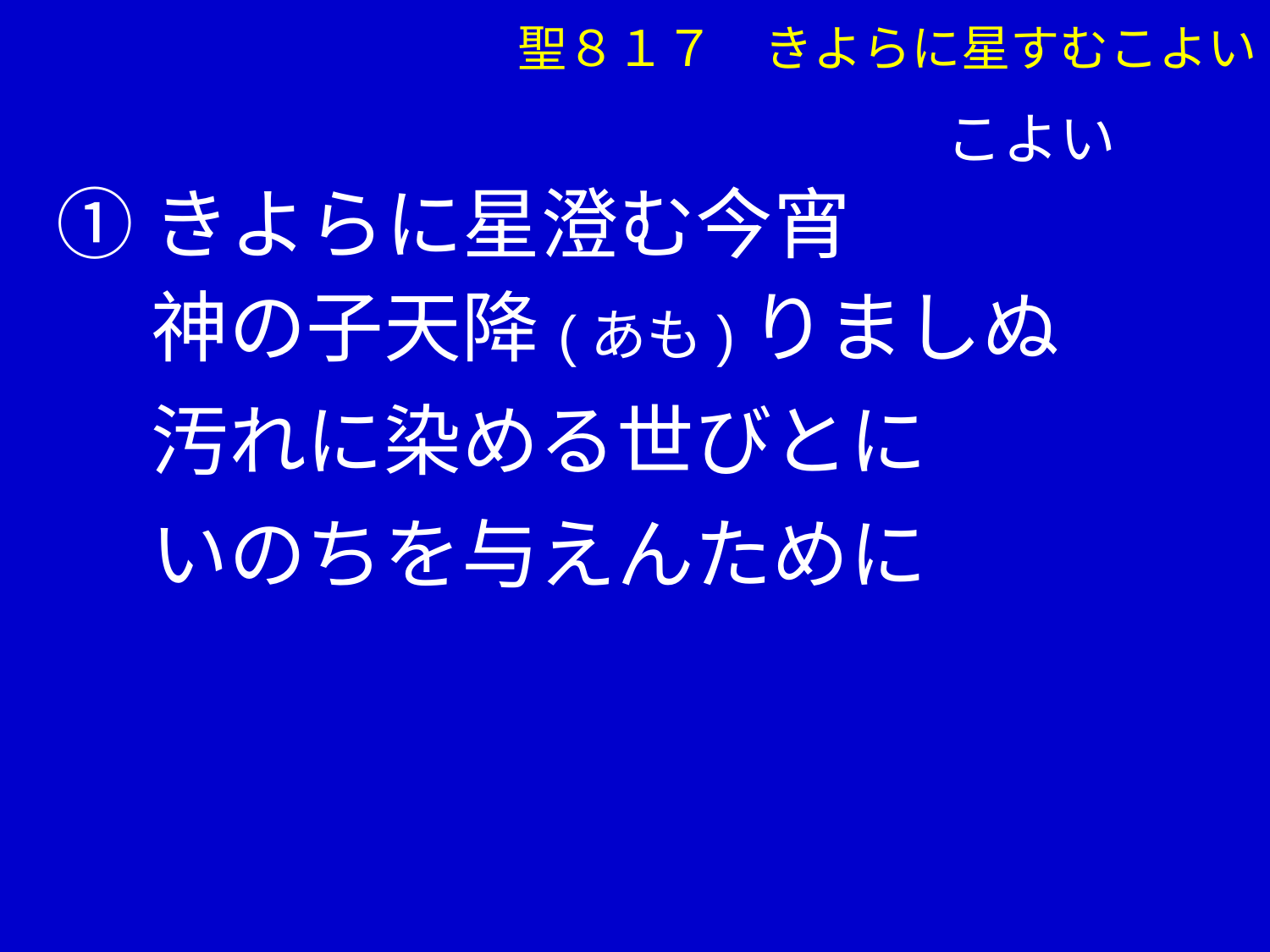

聖８１７　きよらに星すむこよい
 　　　　　　　　　　　こよい
①きよらに星澄む今宵
　 神の子天降(あも)りましぬ
　 汚れに染める世びとに
　 いのちを与えんために